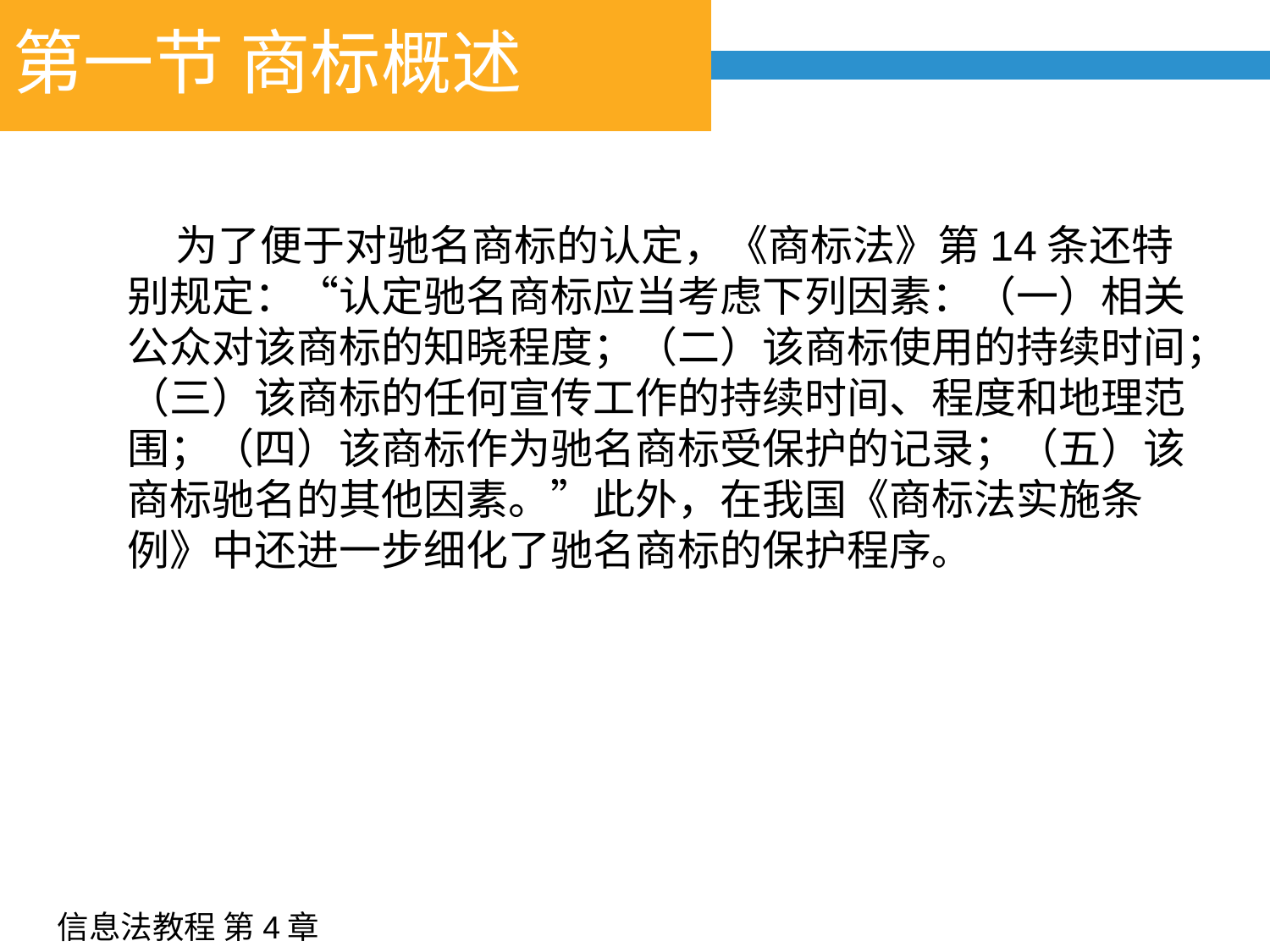

# 第一节 商标概述
    为了便于对驰名商标的认定，《商标法》第14条还特别规定：“认定驰名商标应当考虑下列因素：（一）相关公众对该商标的知晓程度；（二）该商标使用的持续时间；（三）该商标的任何宣传工作的持续时间、程度和地理范围；（四）该商标作为驰名商标受保护的记录；（五）该商标驰名的其他因素。”此外，在我国《商标法实施条例》中还进一步细化了驰名商标的保护程序。
信息法教程 第4章